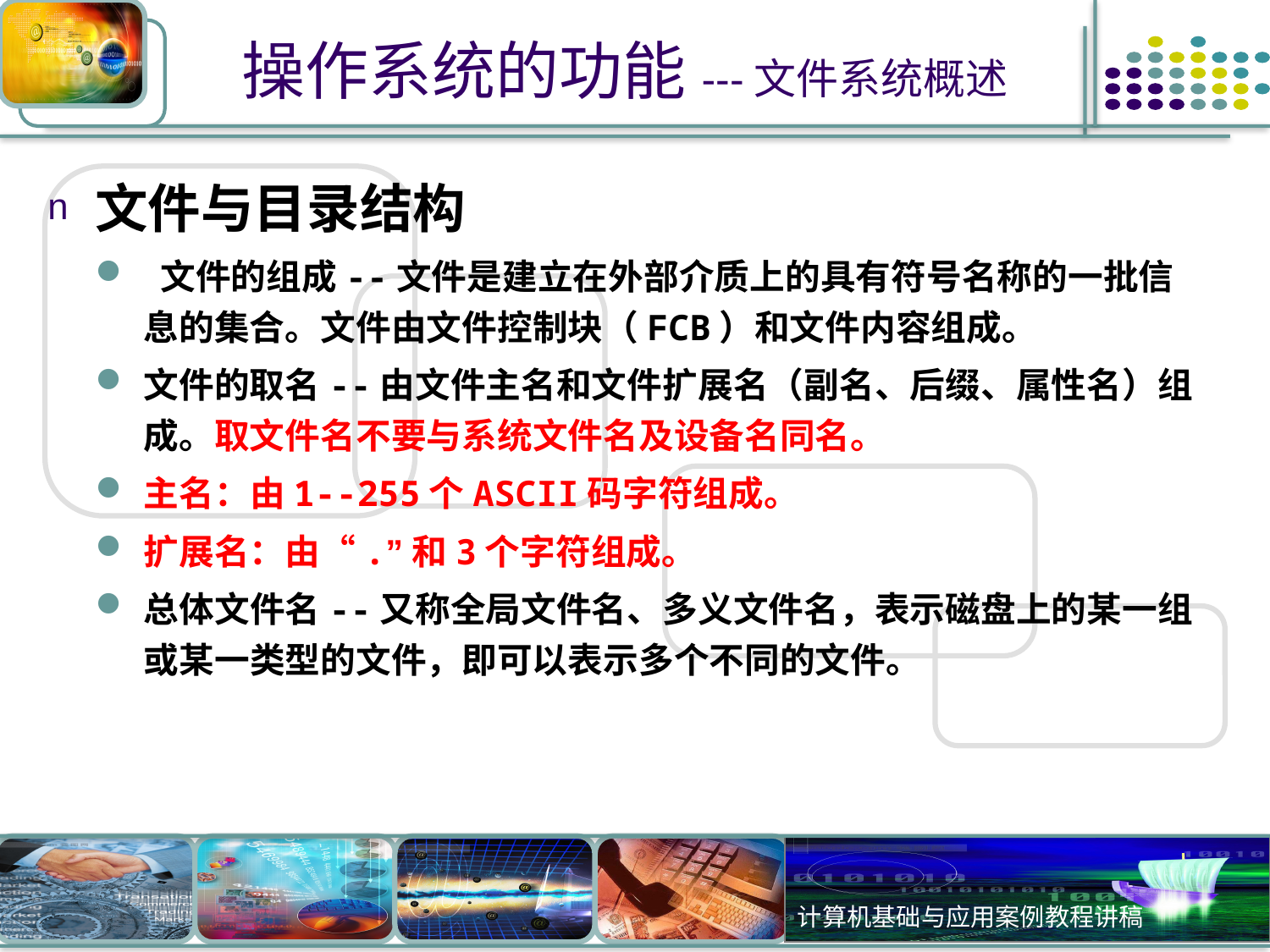

# 操作系统的功能---文件系统概述
文件与目录结构
 文件的组成--文件是建立在外部介质上的具有符号名称的一批信息的集合。文件由文件控制块（FCB）和文件内容组成。
文件的取名--由文件主名和文件扩展名（副名、后缀、属性名）组成。取文件名不要与系统文件名及设备名同名。
主名：由1--255个ASCII码字符组成。
扩展名：由“.”和3个字符组成。
总体文件名--又称全局文件名、多义文件名，表示磁盘上的某一组或某一类型的文件，即可以表示多个不同的文件。